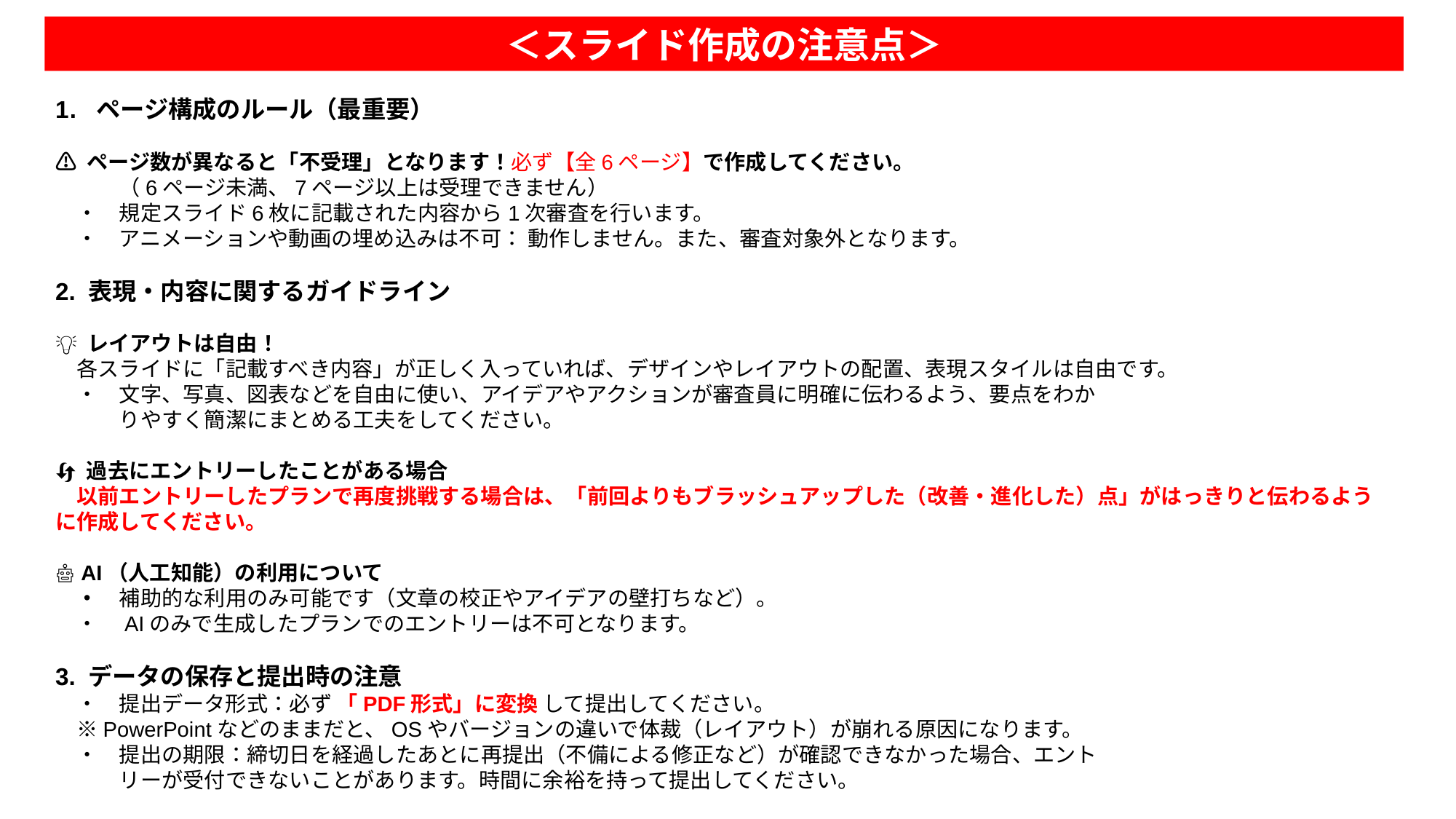

＜スライド作成の注意点＞
ページ構成のルール（最重要）

⚠️ ページ数が異なると「不受理」となります！必ず【全6ページ】で作成してください。
　　　（6ページ未満、7ページ以上は受理できません）
　・　規定スライド6枚に記載された内容から1次審査を行います。
　・　アニメーションや動画の埋め込みは不可： 動作しません。また、審査対象外となります。

2. 表現・内容に関するガイドライン

💡 レイアウトは自由！
　各スライドに「記載すべき内容」が正しく入っていれば、デザインやレイアウトの配置、表現スタイルは自由です。
　・　文字、写真、図表などを自由に使い、アイデアやアクションが審査員に明確に伝わるよう、要点をわか
　　　りやすく簡潔にまとめる工夫をしてください。

🔄 過去にエントリーしたことがある場合
　以前エントリーしたプランで再度挑戦する場合は、「前回よりもブラッシュアップした（改善・進化した）点」がはっきりと伝わるように作成してください。

🤖 AI（人工知能）の利用について
　・　補助的な利用のみ可能です（文章の校正やアイデアの壁打ちなど）。
　・　AIのみで生成したプランでのエントリーは不可となります。

3. データの保存と提出時の注意
　・　提出データ形式：必ず 「PDF形式」に変換 して提出してください。
　※PowerPointなどのままだと、OSやバージョンの違いで体裁（レイアウト）が崩れる原因になります。
　・　提出の期限：締切日を経過したあとに再提出（不備による修正など）が確認できなかった場合、エント
　　　リーが受付できないことがあります。時間に余裕を持って提出してください。